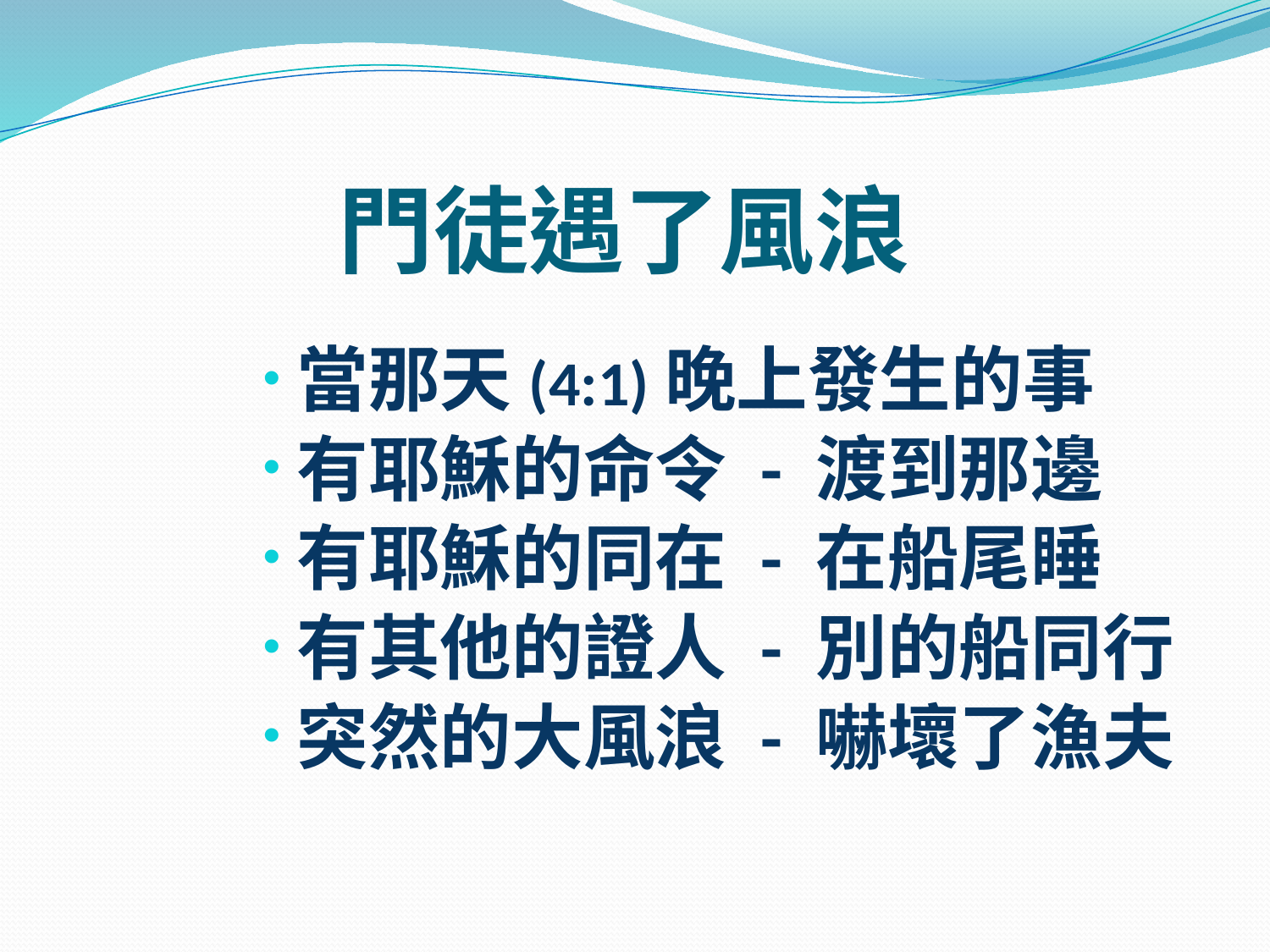

# 門徒遇了風浪
當那天(4:1)晚上發生的事
有耶穌的命令 - 渡到那邊
有耶穌的同在 - 在船尾睡
有其他的證人 - 別的船同行
突然的大風浪 - 嚇壞了漁夫